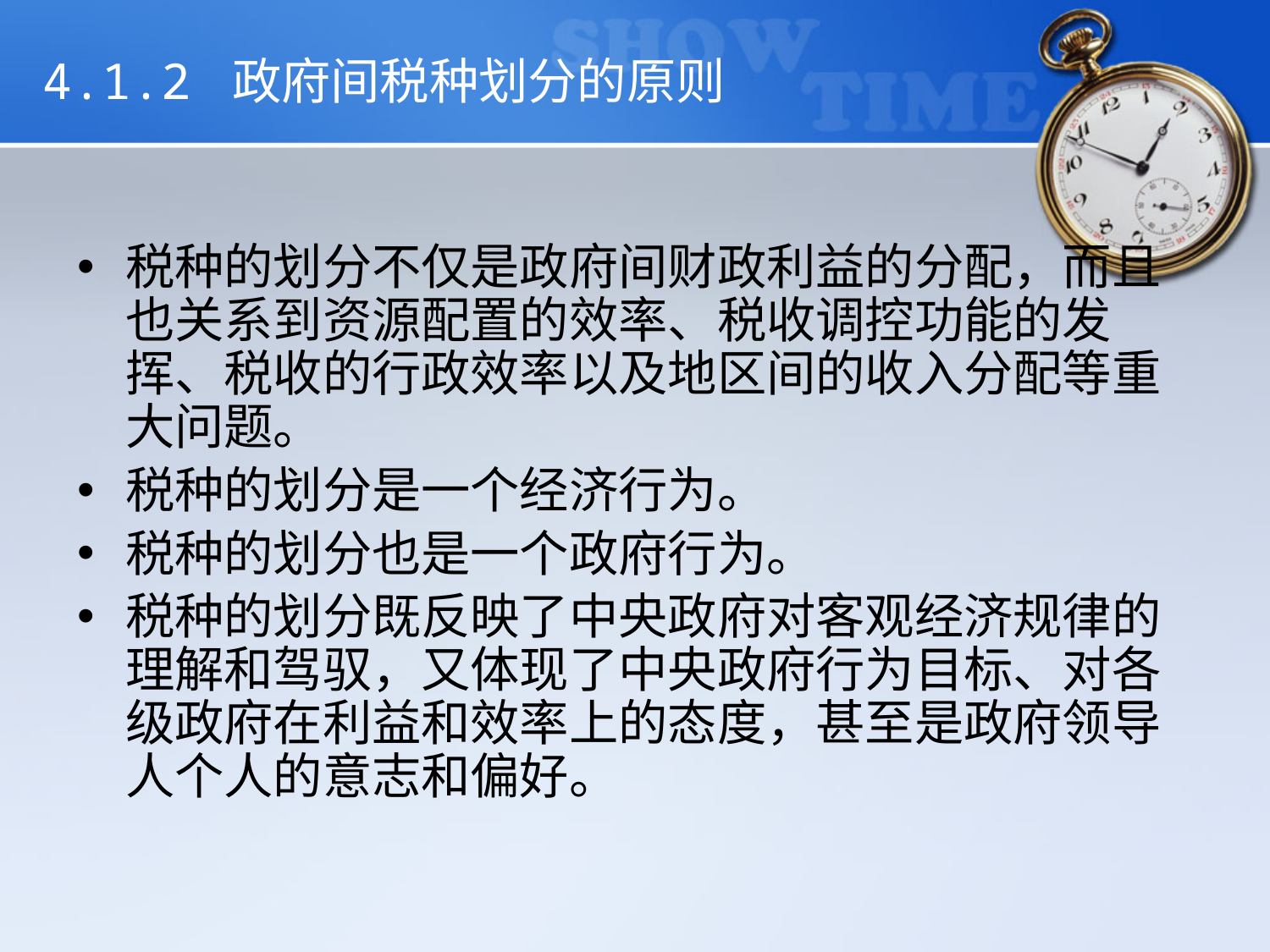

# 4.1.2 政府间税种划分的原则
税种的划分不仅是政府间财政利益的分配，而且也关系到资源配置的效率、税收调控功能的发挥、税收的行政效率以及地区间的收入分配等重大问题。
税种的划分是一个经济行为。
税种的划分也是一个政府行为。
税种的划分既反映了中央政府对客观经济规律的理解和驾驭，又体现了中央政府行为目标、对各级政府在利益和效率上的态度，甚至是政府领导人个人的意志和偏好。